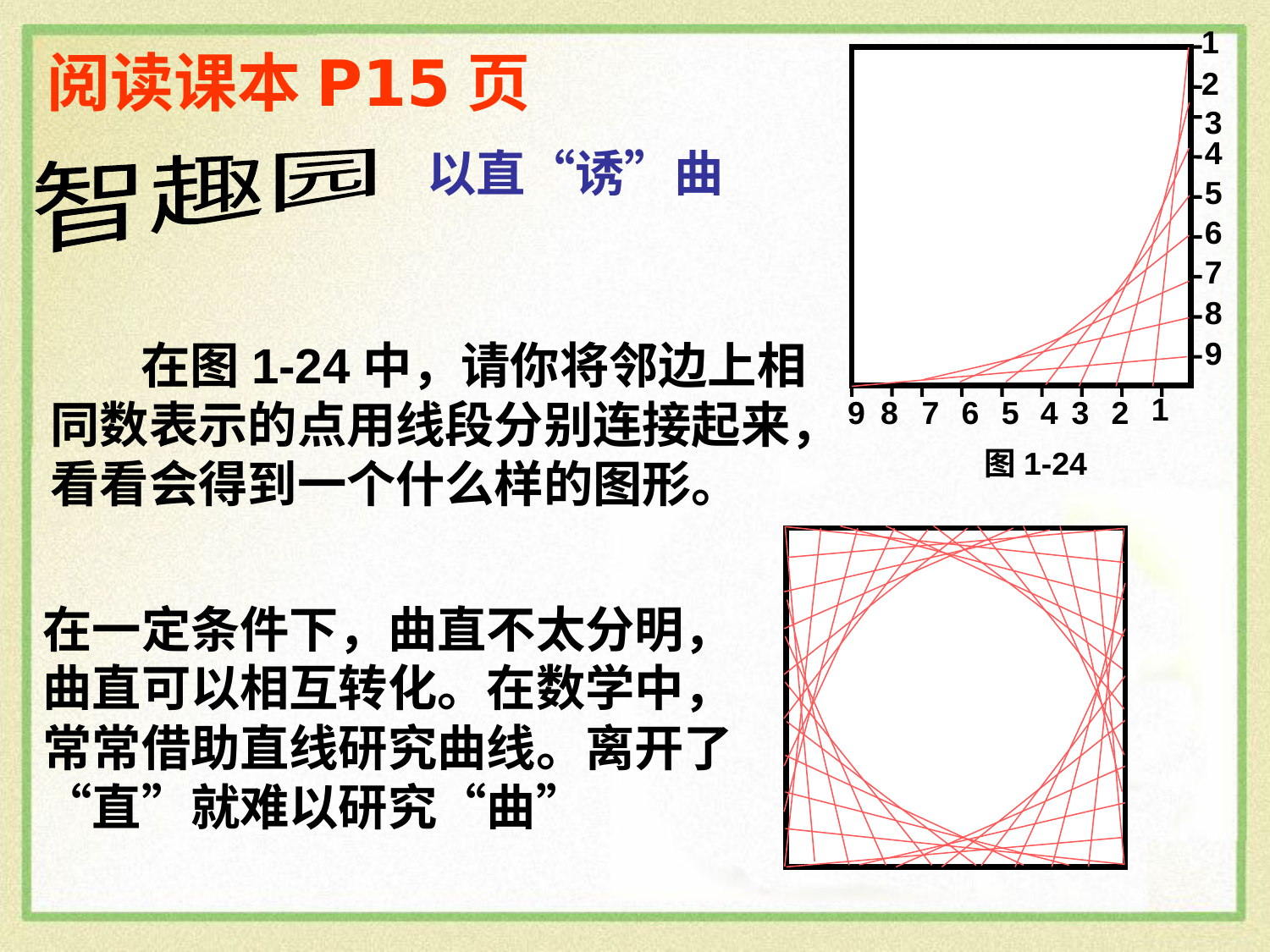

1
阅读课本P15页

2

3

4
以直“诱”曲
智趣园

5

6

7

8

9
       在图1-24中，请你将邻边上相同数表示的点用线段分别连接起来，看看会得到一个什么样的图形。

1
9
8
7
6
5
4
3
2

图1-24

在一定条件下，曲直不太分明，曲直可以相互转化。在数学中，常常借助直线研究曲线。离开了“直”就难以研究“曲”